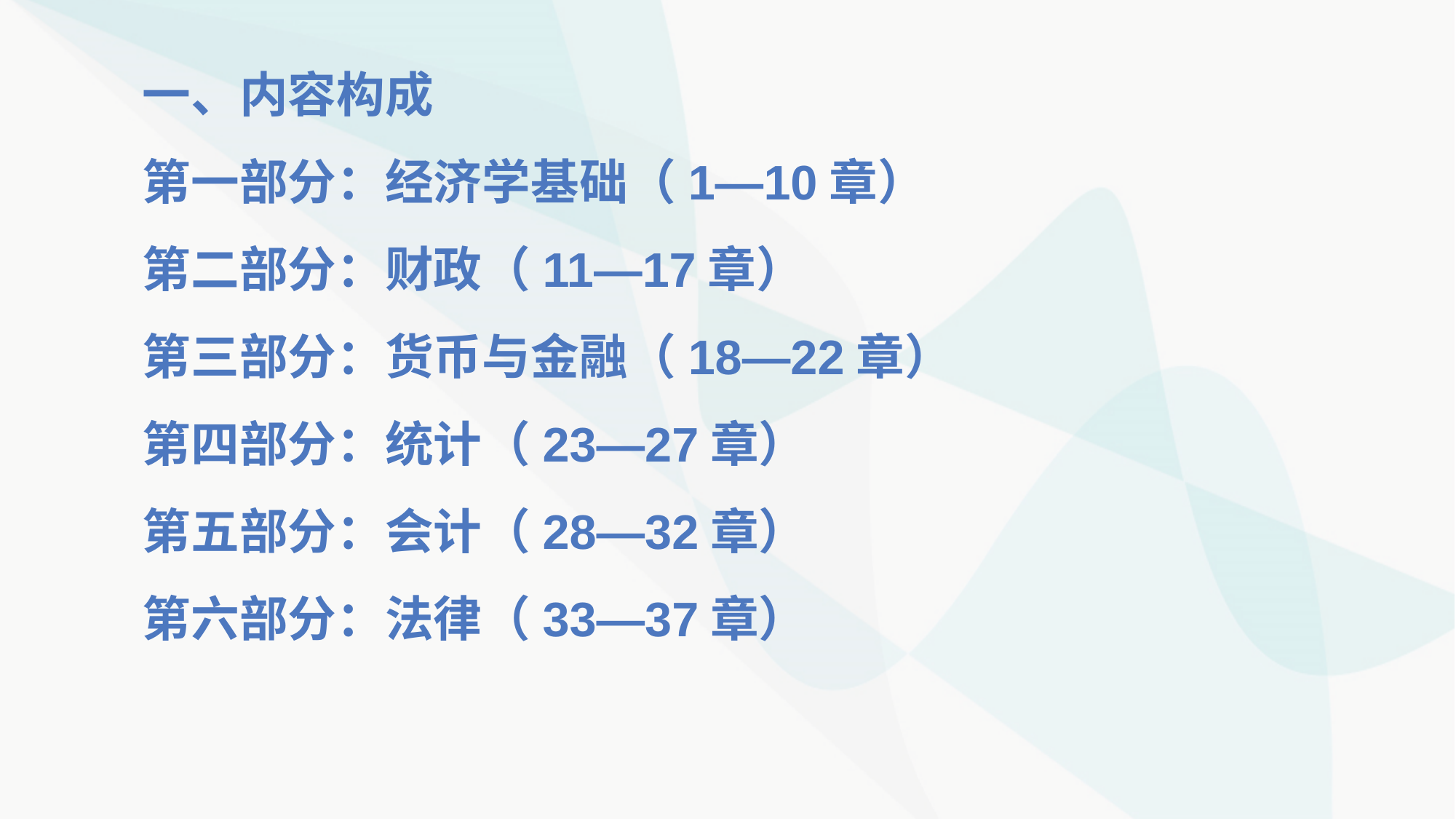

一、内容构成
第一部分：经济学基础（1—10章）
第二部分：财政（11—17章）
第三部分：货币与金融（18—22章）
第四部分：统计（23—27章）
第五部分：会计（28—32章）
第六部分：法律（33—37章）